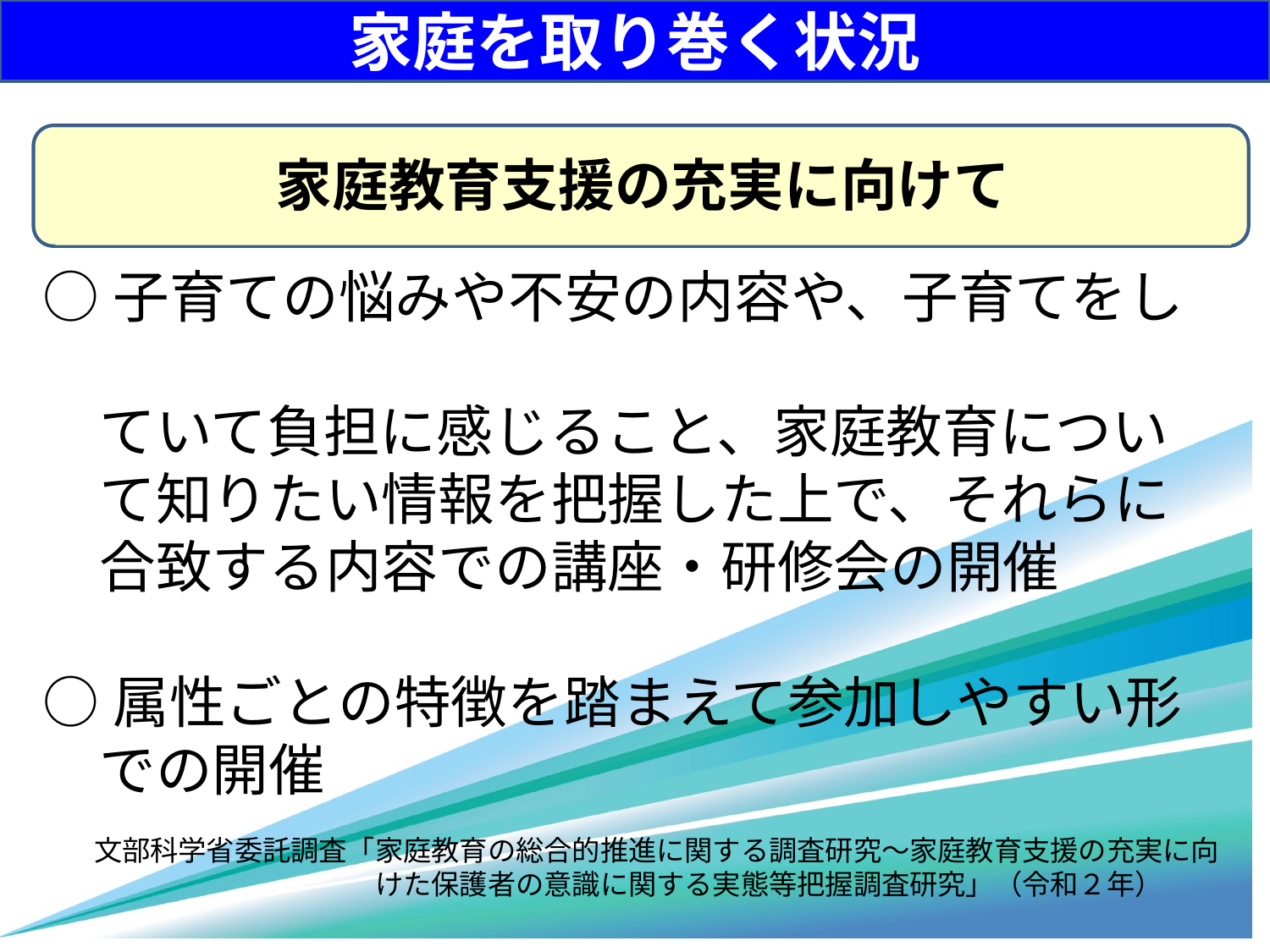

家庭を取り巻く状況

家庭教育支援の充実に向けて
○子育ての悩みや不安の内容や、子育てをし
　ていて負担に感じること、家庭教育につい
　て知りたい情報を把握した上で、それらに
　合致する内容での講座・研修会の開催

○属性ごとの特徴を踏まえて参加しやすい形
　での開催
　　文部科学省委託調査「家庭教育の総合的推進に関する調査研究～家庭教育支援の充実に向
　　　　　　　　　　　　けた保護者の意識に関する実態等把握調査研究」（令和２年）